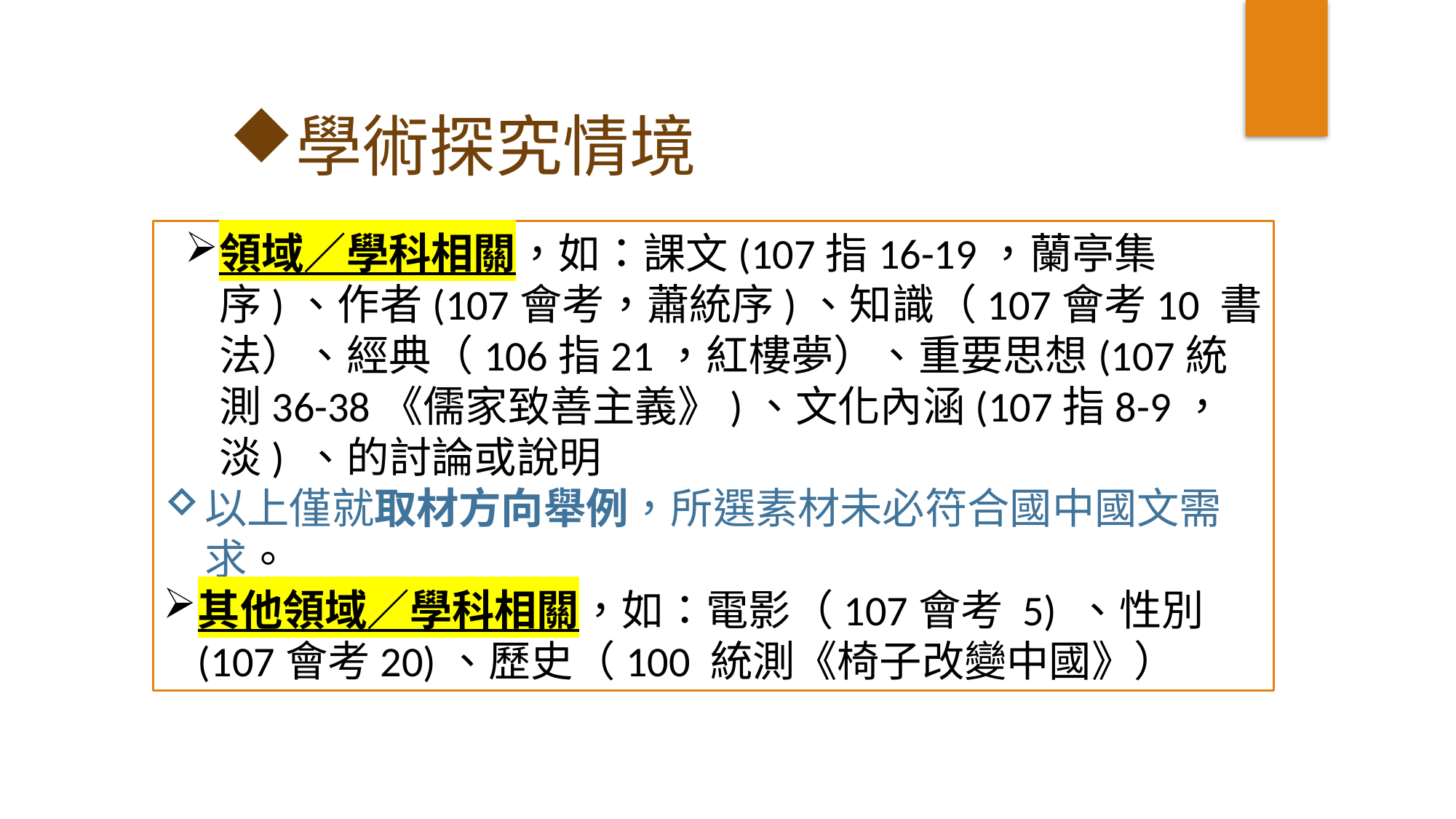

學術探究情境
領域／學科相關，如：課文(107指16-19，蘭亭集序)、作者(107會考，蕭統序)、知識（107會考10 書法）、經典（106指21，紅樓夢）、重要思想(107統測36-38《儒家致善主義》)、文化內涵(107指8-9，淡) 、的討論或說明
以上僅就取材方向舉例，所選素材未必符合國中國文需求。
其他領域／學科相關，如：電影（107會考 5) 、性別(107會考20)、歷史（100 統測《椅子改變中國》）